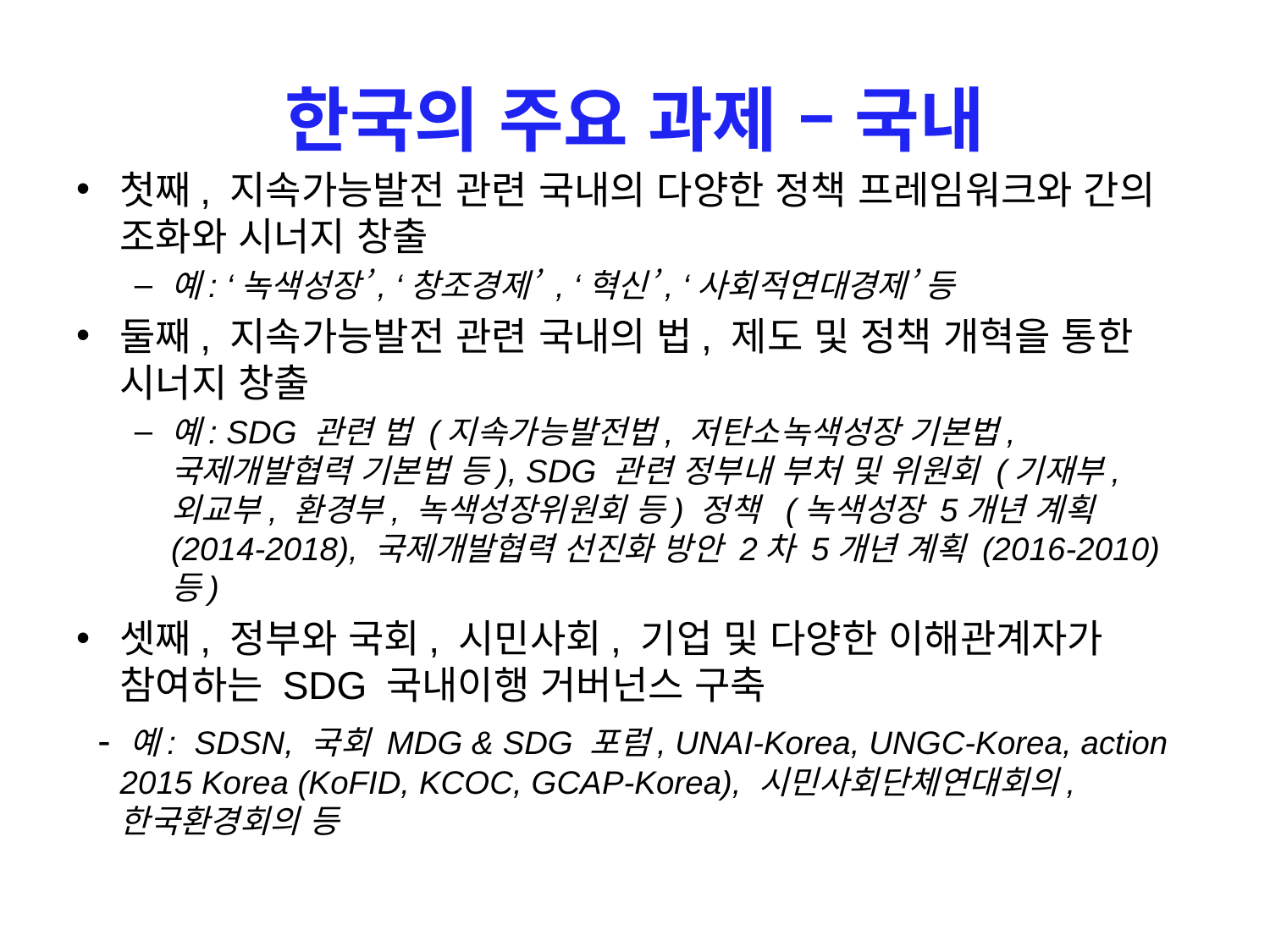

# 한국의 주요 과제 – 국내
첫째, 지속가능발전 관련 국내의 다양한 정책 프레임워크와 간의 조화와 시너지 창출
예: ‘녹색성장’, ‘창조경제’ , ‘혁신’, ‘사회적연대경제’ 등
둘째, 지속가능발전 관련 국내의 법, 제도 및 정책 개혁을 통한 시너지 창출
예: SDG 관련 법 (지속가능발전법, 저탄소녹색성장 기본법, 국제개발협력 기본법 등), SDG 관련 정부내 부처 및 위원회 (기재부, 외교부, 환경부, 녹색성장위원회 등) 정책  (녹색성장 5개년 계획 (2014-2018), 국제개발협력 선진화 방안 2차 5개년 계획 (2016-2010) 등)
셋째, 정부와 국회, 시민사회, 기업 및 다양한 이해관계자가 참여하는 SDG 국내이행 거버넌스 구축
  - 예:  SDSN, 국회 MDG & SDG 포럼, UNAI-Korea, UNGC-Korea, action 2015 Korea (KoFID, KCOC, GCAP-Korea), 시민사회단체연대회의, 한국환경회의 등